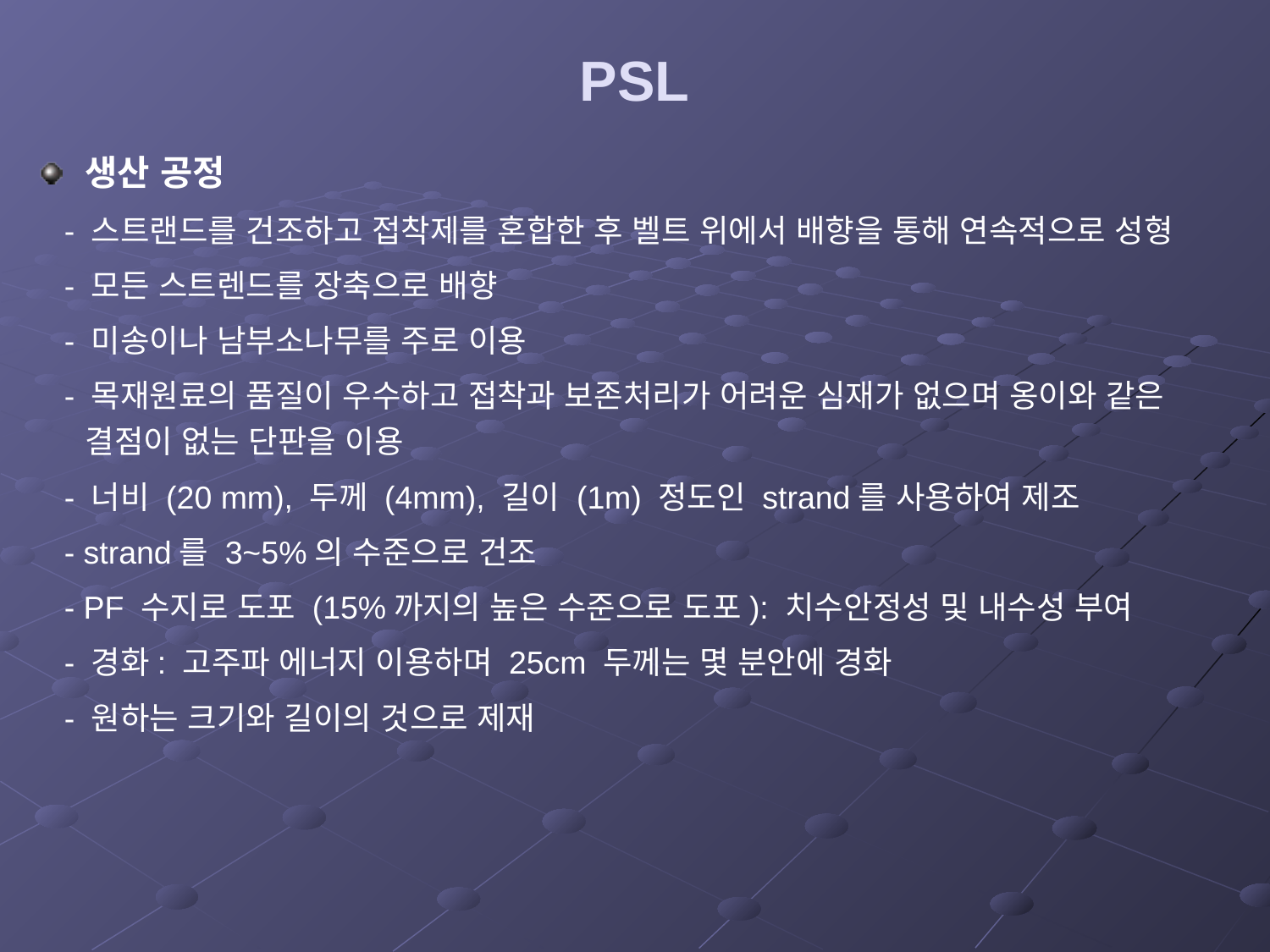

# PSL
생산 공정
   - 스트랜드를 건조하고 접착제를 혼합한 후 벨트 위에서 배향을 통해 연속적으로 성형
   - 모든 스트렌드를 장축으로 배향
   - 미송이나 남부소나무를 주로 이용
   - 목재원료의 품질이 우수하고 접착과 보존처리가 어려운 심재가 없으며 옹이와 같은 결점이 없는 단판을 이용
   - 너비 (20 mm), 두께 (4mm), 길이 (1m) 정도인 strand를 사용하여 제조
   - strand를 3~5%의 수준으로 건조
   - PF 수지로 도포 (15%까지의 높은 수준으로 도포): 치수안정성 및 내수성 부여
   - 경화: 고주파 에너지 이용하며 25cm 두께는 몇 분안에 경화
   - 원하는 크기와 길이의 것으로 제재